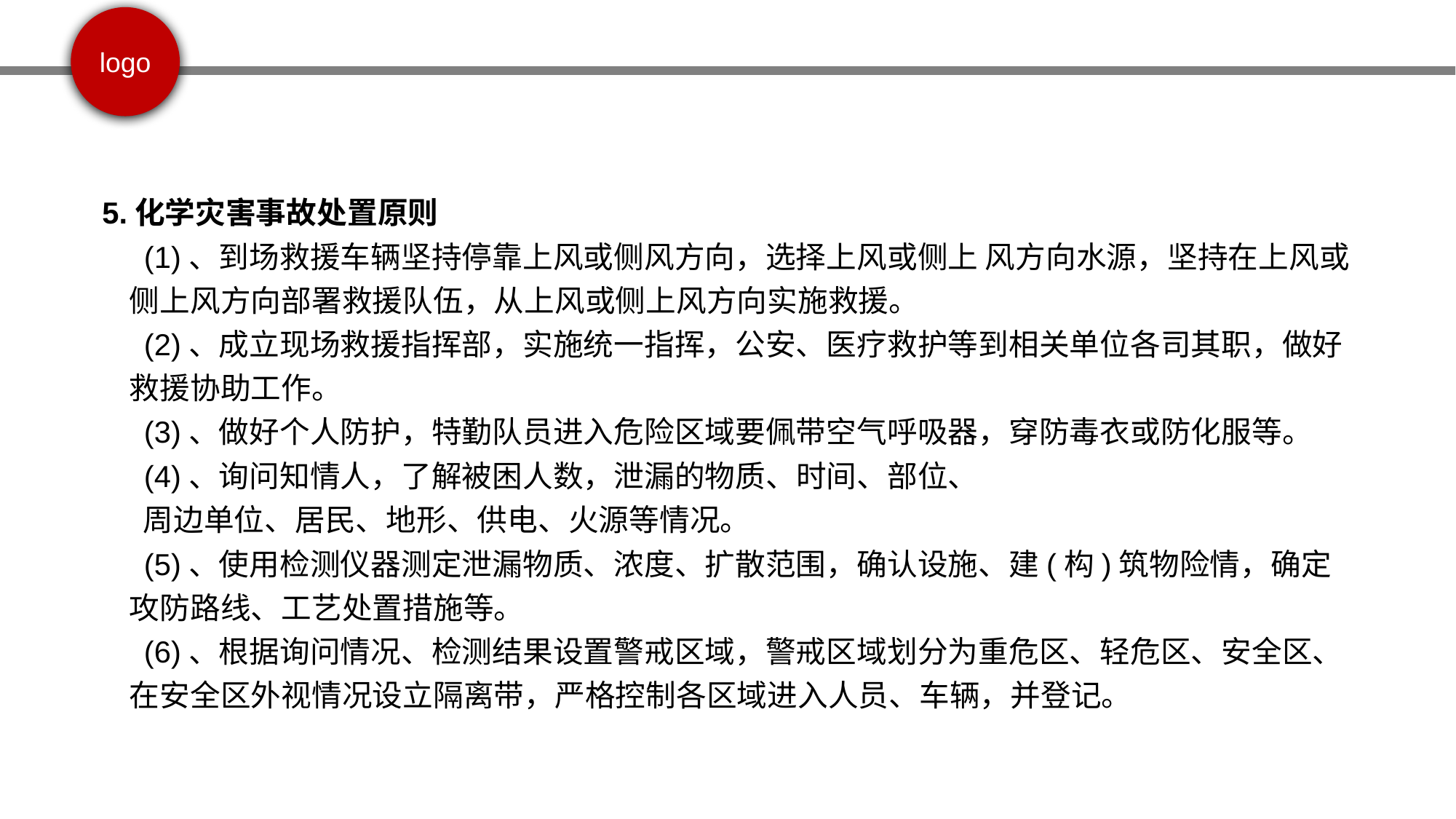

5.化学灾害事故处置原则
     (1)、到场救援车辆坚持停靠上风或侧风方向，选择上风或侧上 风方向水源，坚持在上风或侧上风方向部署救援队伍，从上风或侧上风方向实施救援。
     (2)、成立现场救援指挥部，实施统一指挥，公安、医疗救护等到相关单位各司其职，做好救援协助工作。
     (3)、做好个人防护，特勤队员进入危险区域要佩带空气呼吸器，穿防毒衣或防化服等。
     (4)、询问知情人，了解被困人数，泄漏的物质、时间、部位、
     周边单位、居民、地形、供电、火源等情况。
     (5)、使用检测仪器测定泄漏物质、浓度、扩散范围，确认设施、建(构)筑物险情，确定攻防路线、工艺处置措施等。
     (6)、根据询问情况、检测结果设置警戒区域，警戒区域划分为重危区、轻危区、安全区、在安全区外视情况设立隔离带，严格控制各区域进入人员、车辆，并登记。